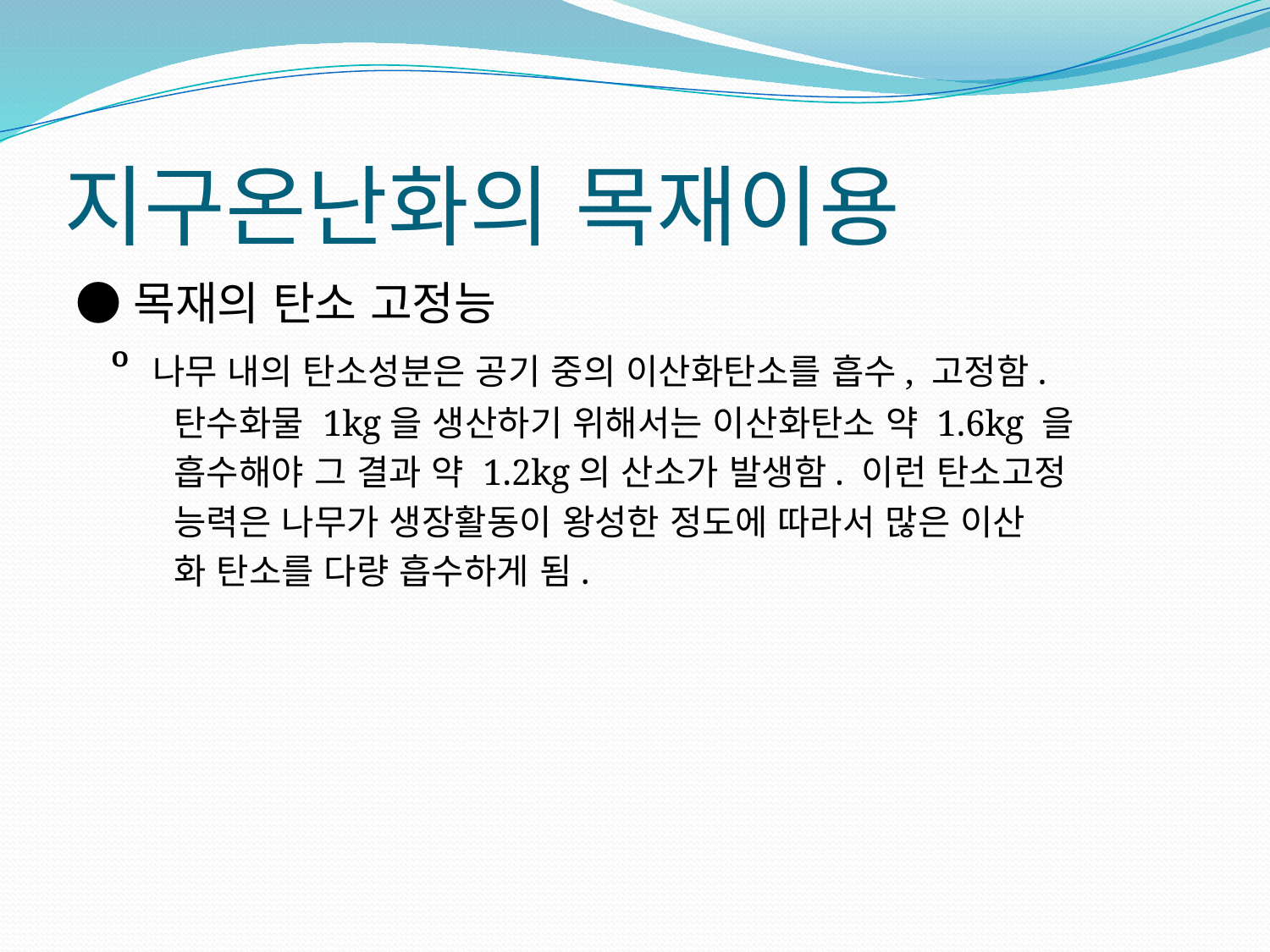

# 지구온난화의 목재이용
●목재의 탄소 고정능
   º 나무 내의 탄소성분은 공기 중의 이산화탄소를 흡수, 고정함.
         탄수화물 1kg을 생산하기 위해서는 이산화탄소 약 1.6kg 을
         흡수해야 그 결과 약 1.2kg의 산소가 발생함. 이런 탄소고정
         능력은 나무가 생장활동이 왕성한 정도에 따라서 많은 이산
         화 탄소를 다량 흡수하게 됨.